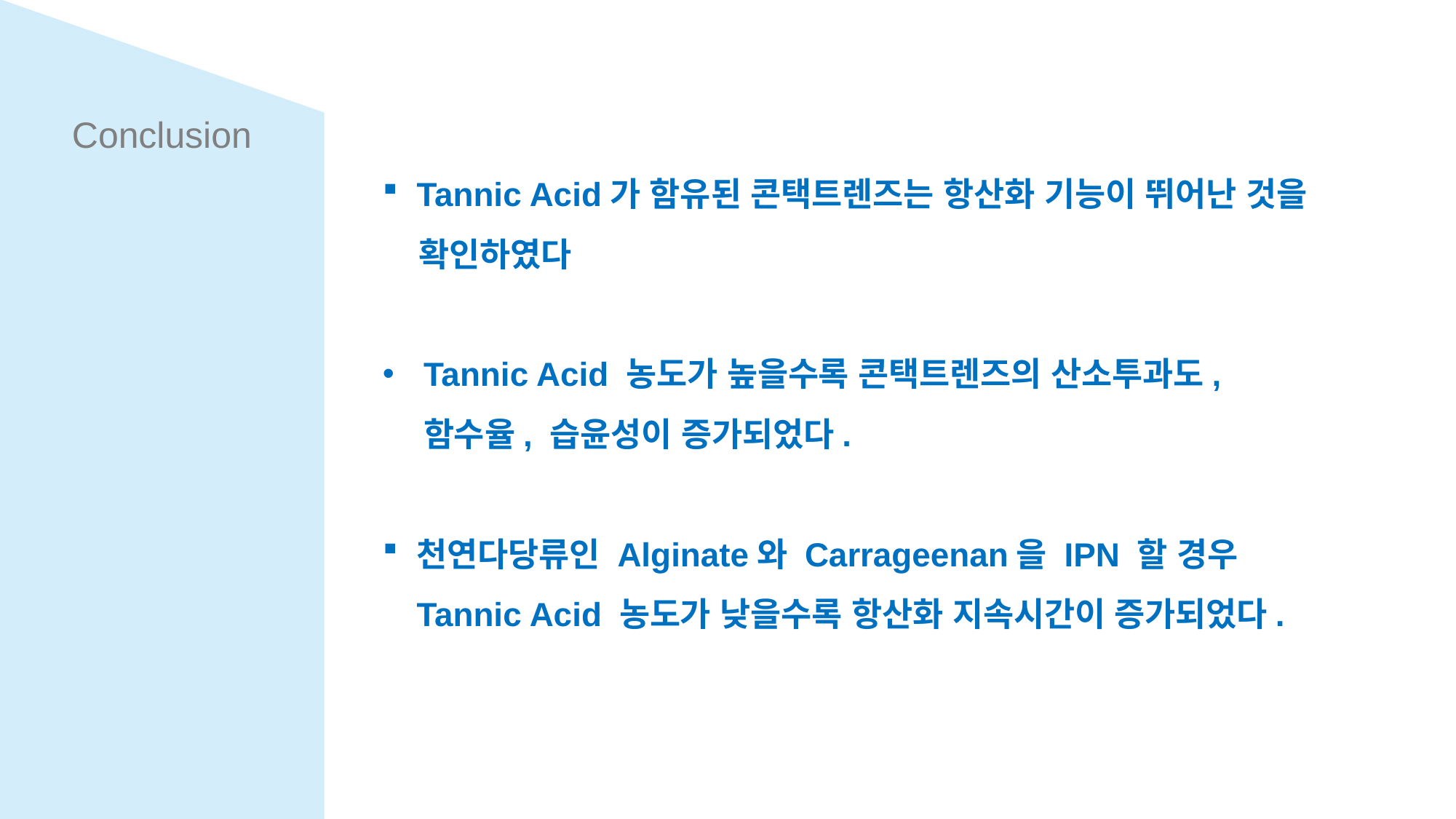

Conclusion
Tannic Acid가 함유된 콘택트렌즈는 항산화 기능이 뛰어난 것을
   확인하였다

Tannic Acid 농도가 높을수록 콘택트렌즈의 산소투과도,       함수율, 습윤성이 증가되었다.

천연다당류인 Alginate와 Carrageenan을 IPN 할 경우         Tannic Acid 농도가 낮을수록 항산화 지속시간이 증가되었다.